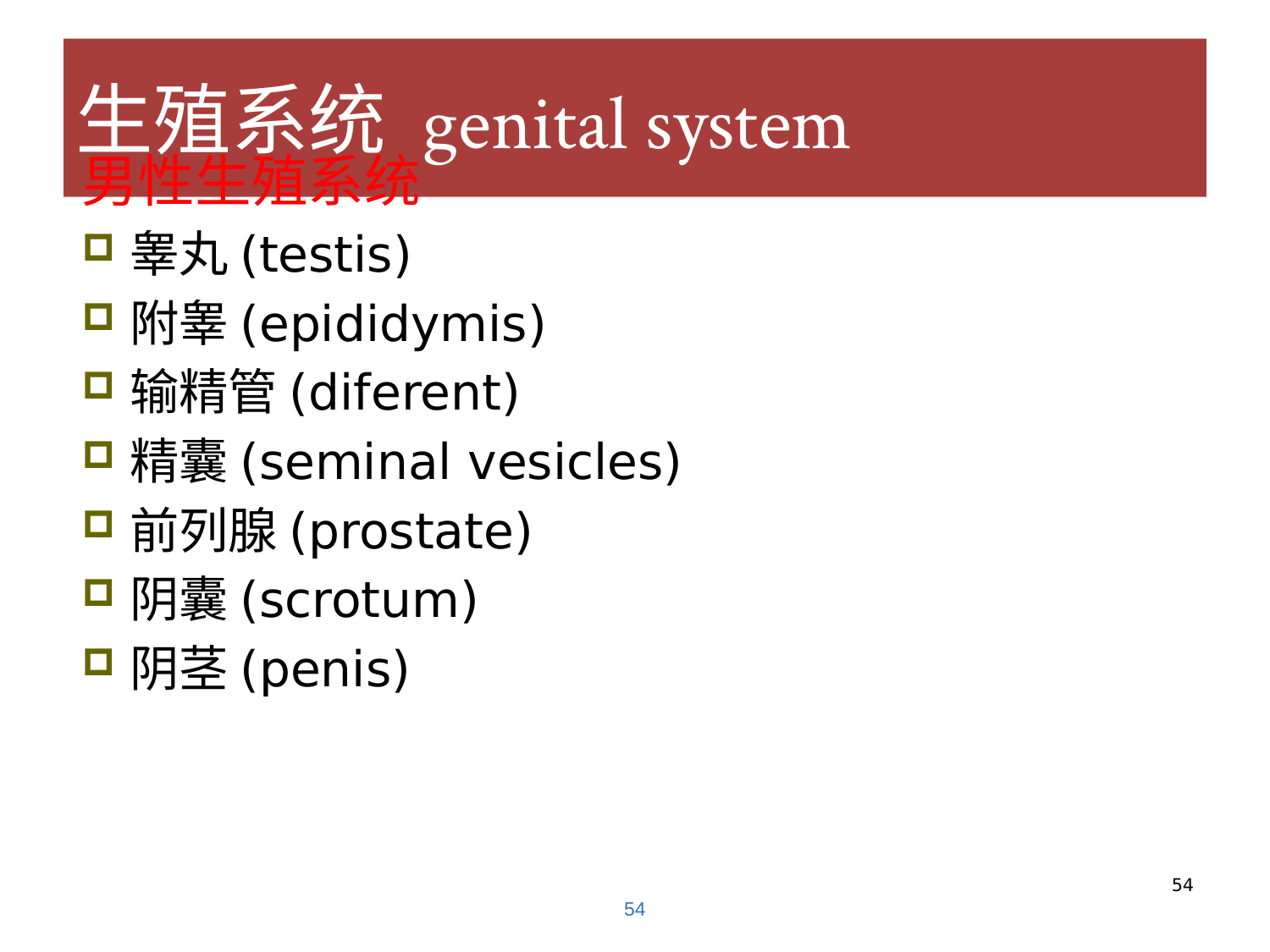

# 生殖系统 genital system
男性生殖系统
睾丸(testis)
附睾(epididymis)
输精管(diferent)
精囊(seminal vesicles)
前列腺(prostate)
阴囊(scrotum)
阴茎(penis)
54
54